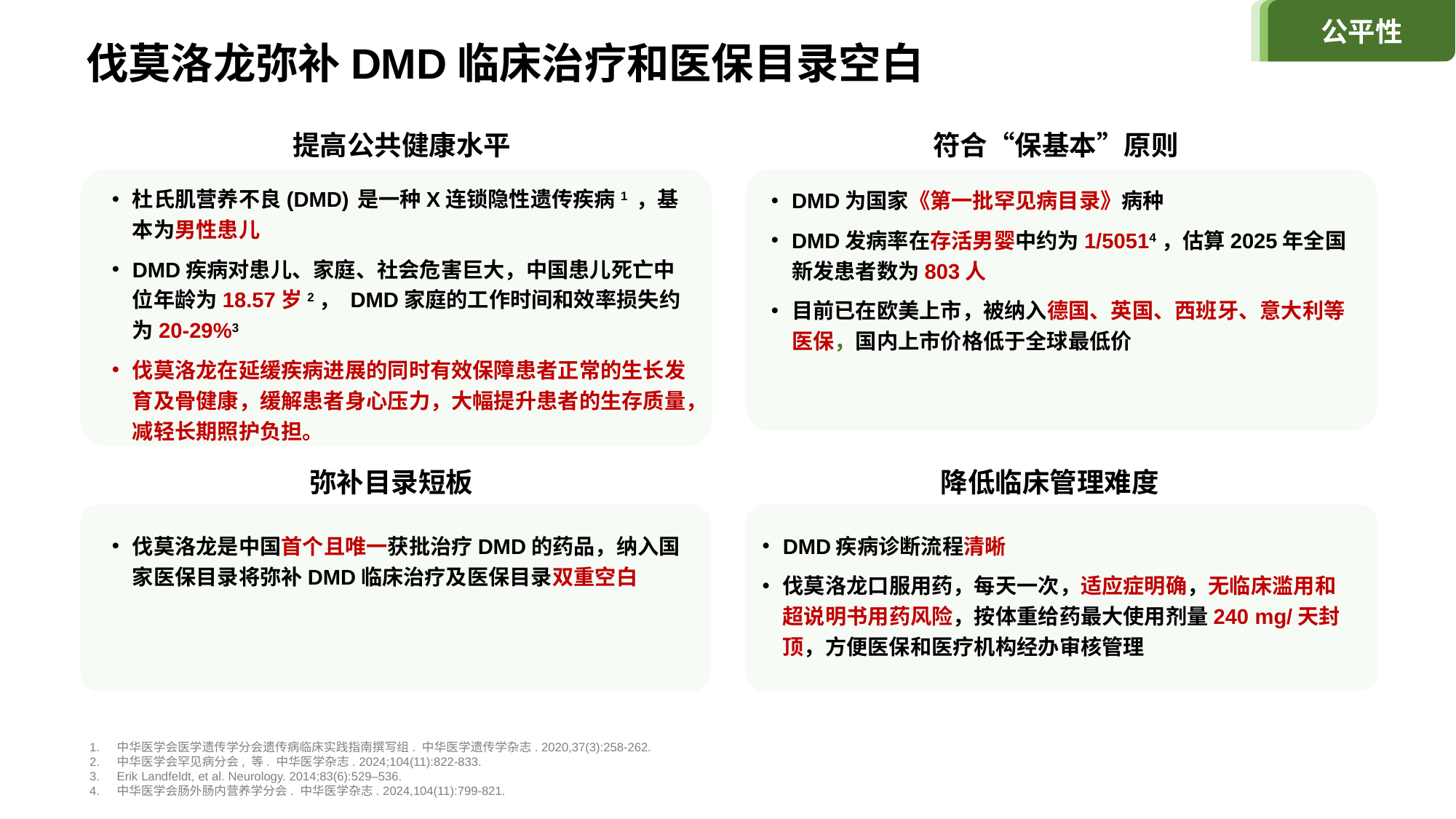

公平性
伐莫洛龙弥补DMD临床治疗和医保目录空白
提高公共健康水平
符合“保基本”原则

杜氏肌营养不良(DMD) 是一种X连锁隐性遗传疾病1 ，基本为男性患儿
DMD疾病对患儿、家庭、社会危害巨大，中国患儿死亡中位年龄为18.57岁2， DMD家庭的工作时间和效率损失约为20-29%3
伐莫洛龙在延缓疾病进展的同时有效保障患者正常的生长发育及骨健康，缓解患者身心压力，大幅提升患者的生存质量，减轻长期照护负担。
DMD为国家《第一批罕见病目录》病种
DMD发病率在存活男婴中约为1/50514，估算2025年全国新发患者数为803人
目前已在欧美上市，被纳入德国、英国、西班牙、意大利等医保，国内上市价格低于全球最低价
弥补目录短板
降低临床管理难度

伐莫洛龙是中国首个且唯一获批治疗DMD的药品，纳入国家医保目录将弥补DMD临床治疗及医保目录双重空白
DMD疾病诊断流程清晰
伐莫洛龙口服用药，每天一次，适应症明确，无临床滥用和超说明书用药风险，按体重给药最大使用剂量240 mg/天封顶，方便医保和医疗机构经办审核管理
中华医学会医学遗传学分会遗传病临床实践指南撰写组. 中华医学遗传学杂志. 2020,37(3):258-262.
中华医学会罕见病分会, 等. 中华医学杂志. 2024;104(11):822-833.
Erik Landfeldt, et al. Neurology. 2014;83(6):529–536.
中华医学会肠外肠内营养学分会. 中华医学杂志. 2024,104(11):799-821.